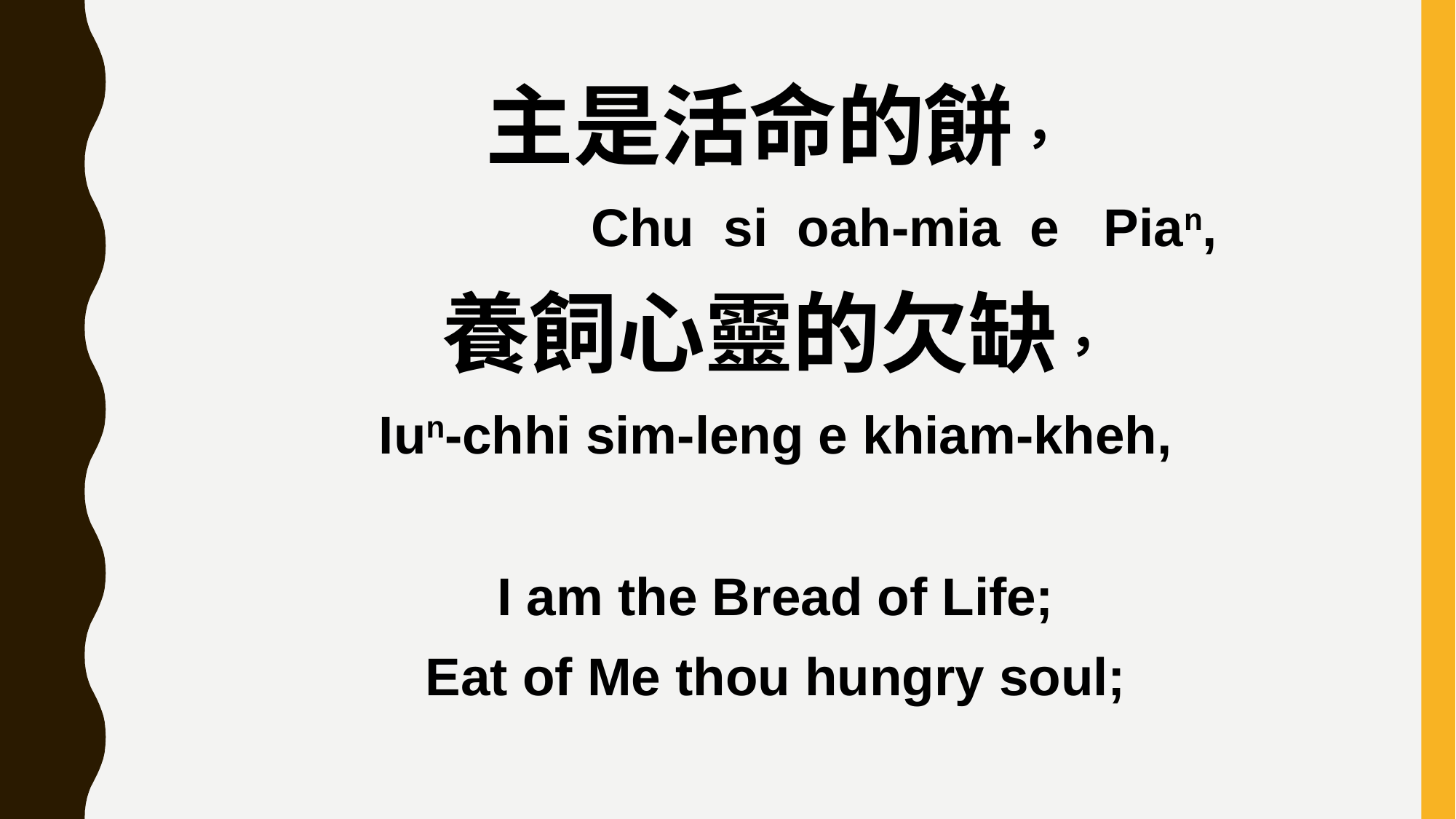

主是活命的餅，
                               Chu  si  oah-mia  e   Pian,
養飼心靈的欠缺，
Iun-chhi sim-leng e khiam-kheh,

I am the Bread of Life;
Eat of Me thou hungry soul;